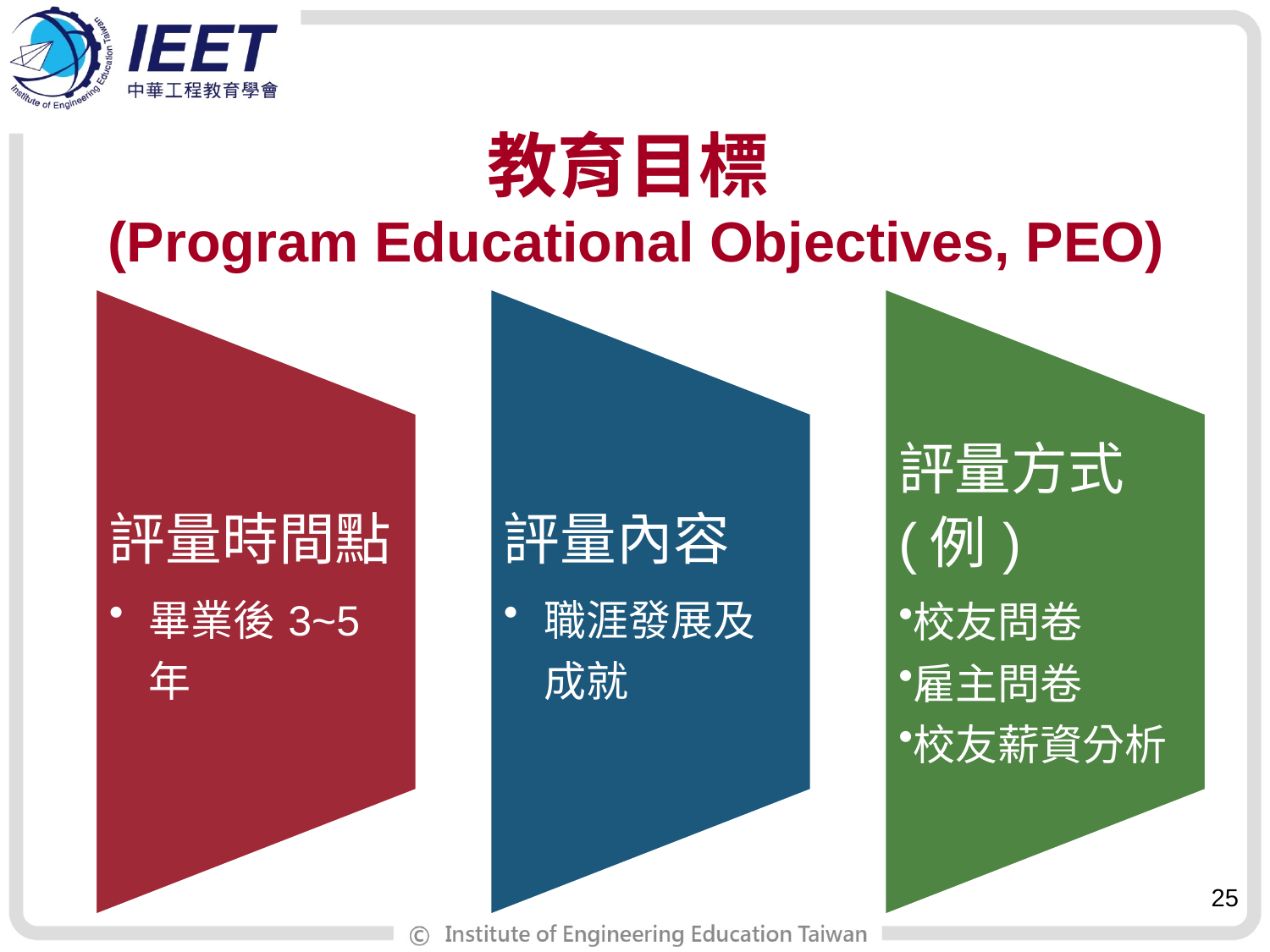

# 教育目標 (Program Educational Objectives, PEO)
評量時間點
評量內容
評量方式 (例)
校友問卷
雇主問卷
校友薪資分析
25